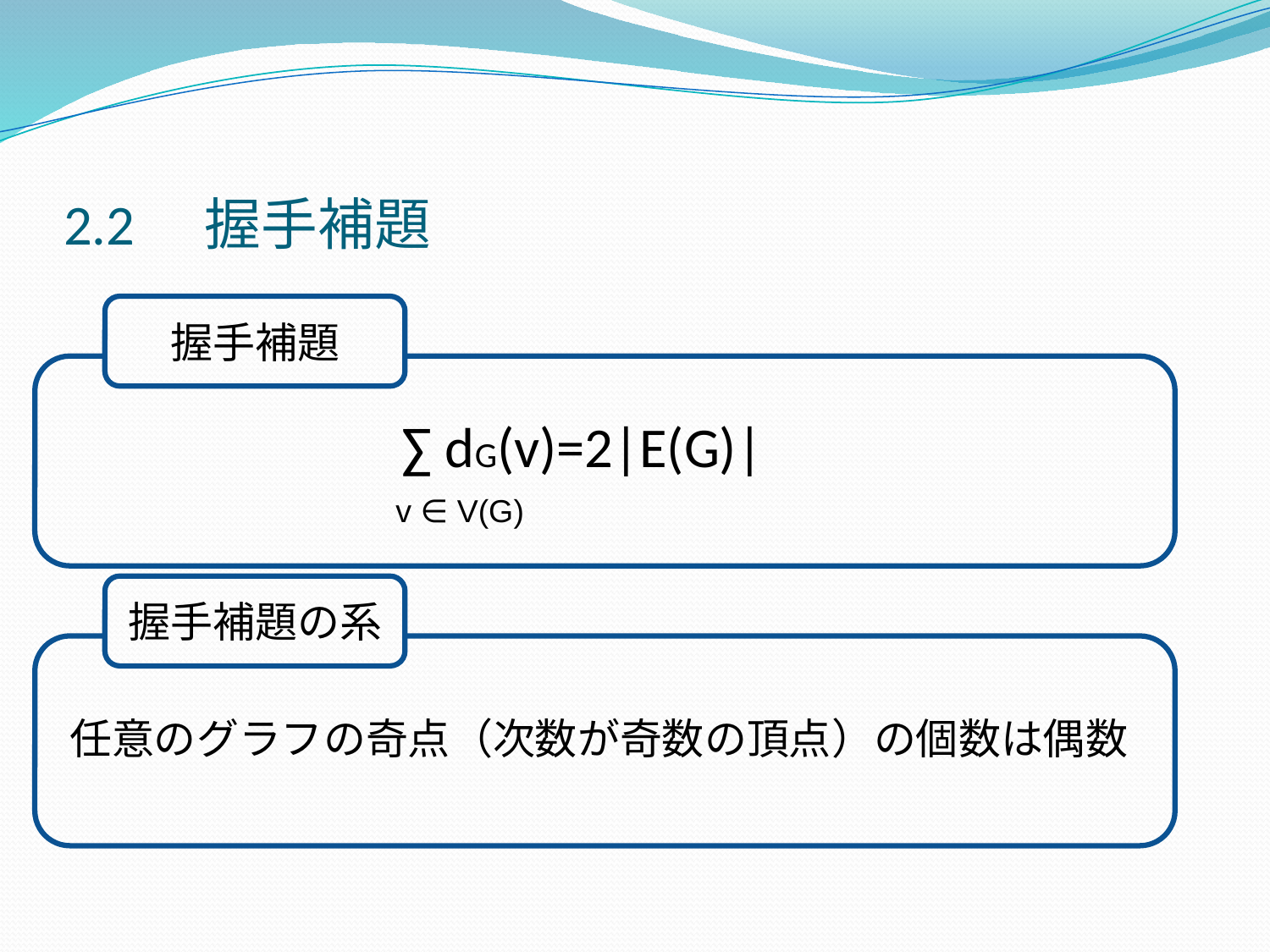

# 2.2　握手補題

                                ∑ dG(v)=2|E(G)|

握手補題

v ∈ V(G)
握手補題の系

任意のグラフの奇点（次数が奇数の頂点）の個数は偶数